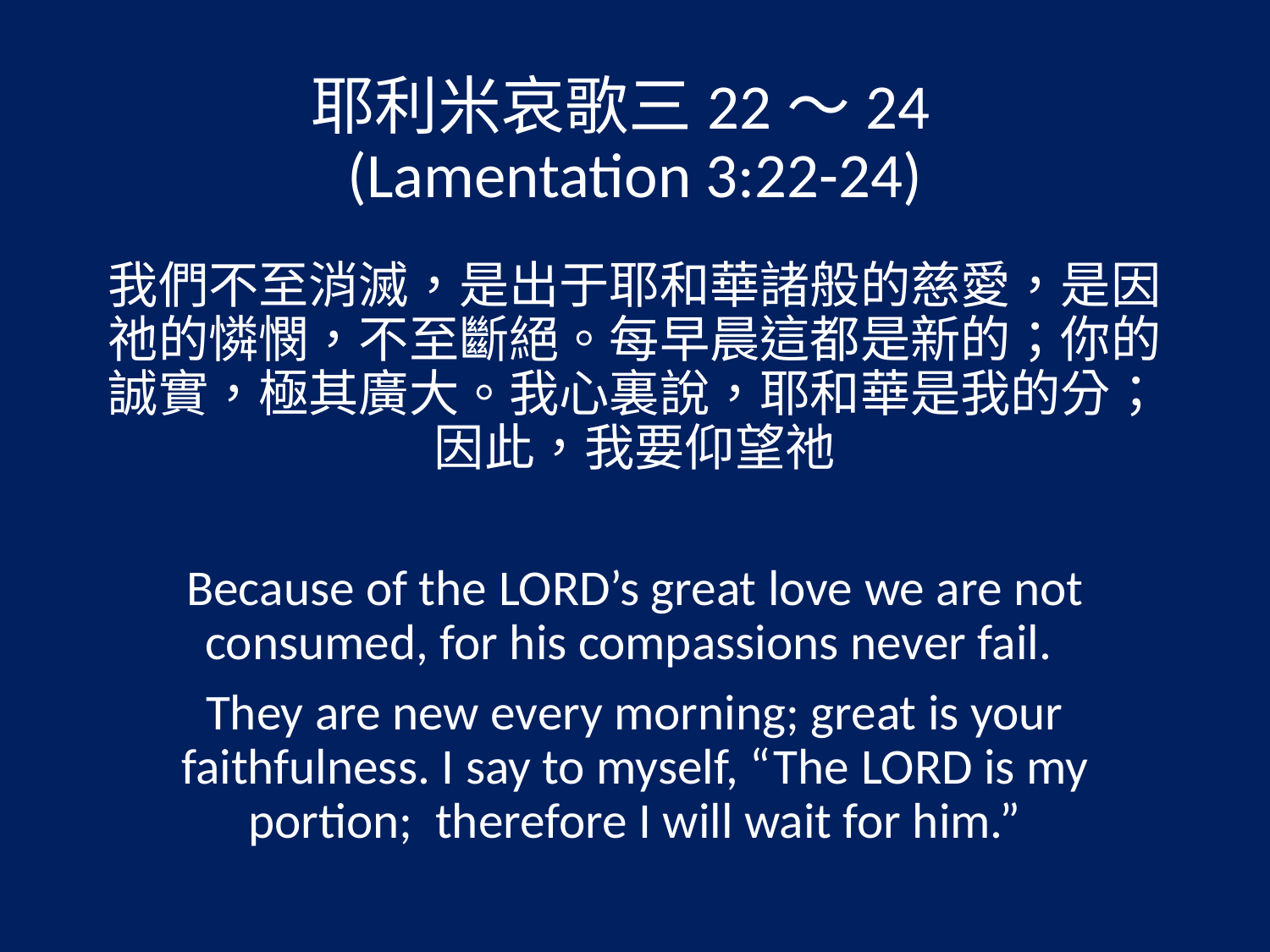

# 耶利米哀歌三22～24 (Lamentation 3:22-24)
我們不至消滅，是出于耶和華諸般的慈愛，是因祂的憐憫，不至斷絕。每早晨這都是新的；你的誠實，極其廣大。我心裏說，耶和華是我的分；因此，我要仰望祂

Because of the Lord’s great love we are not consumed, for his compassions never fail.
They are new every morning; great is your faithfulness. I say to myself, “The Lord is my portion;  therefore I will wait for him.”